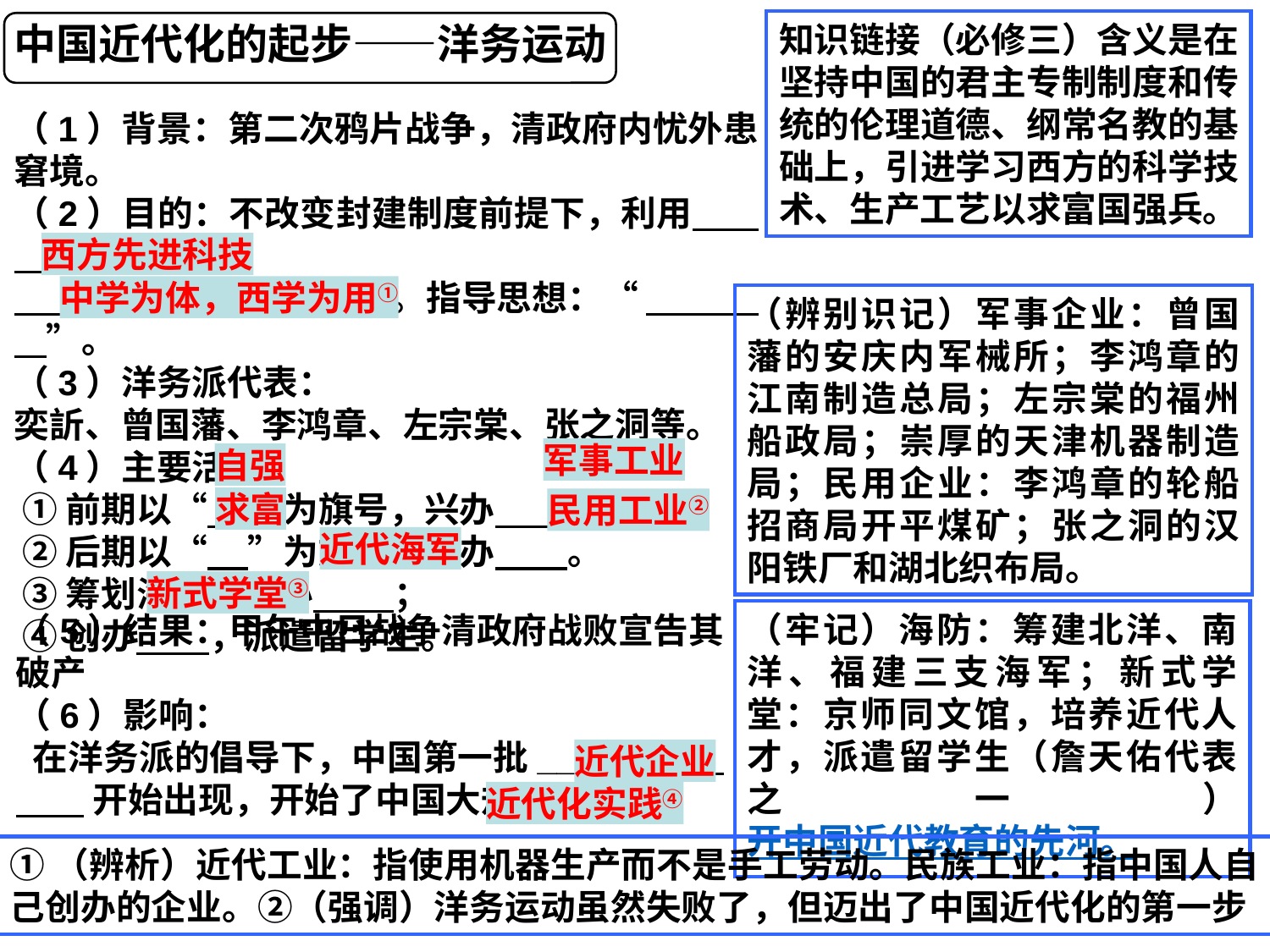

知识链接（必修三）含义是在坚持中国的君主专制制度和传统的伦理道德、纲常名教的基础上，引进学习西方的科学技术、生产工艺以求富国强兵。
  中国近代化的起步——洋务运动
（1）背景：第二次鸦片战争，清政府内忧外患窘境。
（2）目的：不改变封建制度前提下，利用
               ，维护清朝统治。指导思想：“                    ”。
（3）洋务派代表：
奕訢、曾国藩、李鸿章、左宗棠、张之洞等。
（4）主要活动：
 ①前期以“     ”为旗号，兴办         。
 ②后期以“     ”为旗号，兴办         。
 ③筹划海防，创办          ；
 ④创办         ，派遣留学生。

（5）结果：甲午中日战争清政府战败宣告其
破产
（6）影响：
 在洋务派的倡导下，中国第一批_________         开始出现，开始了中国大规模           。
西方先进科技
中学为体，西学为用①
（辨别识记）军事企业：曾国藩的安庆内军械所；李鸿章的江南制造总局；左宗棠的福州船政局；崇厚的天津机器制造局；民用企业：李鸿章的轮船招商局开平煤矿；张之洞的汉阳铁厂和湖北织布局。
军事工业
自强
求富
民用工业②
近代海军
新式学堂③
（牢记）海防：筹建北洋、南洋、福建三支海军；新式学堂：京师同文馆，培养近代人才，派遣留学生（詹天佑代表之一）开中国近代教育的先河。
近代企业
近代化实践④
①（辨析）近代工业：指使用机器生产而不是手工劳动。民族工业：指中国人自己创办的企业。②（强调）洋务运动虽然失败了，但迈出了中国近代化的第一步